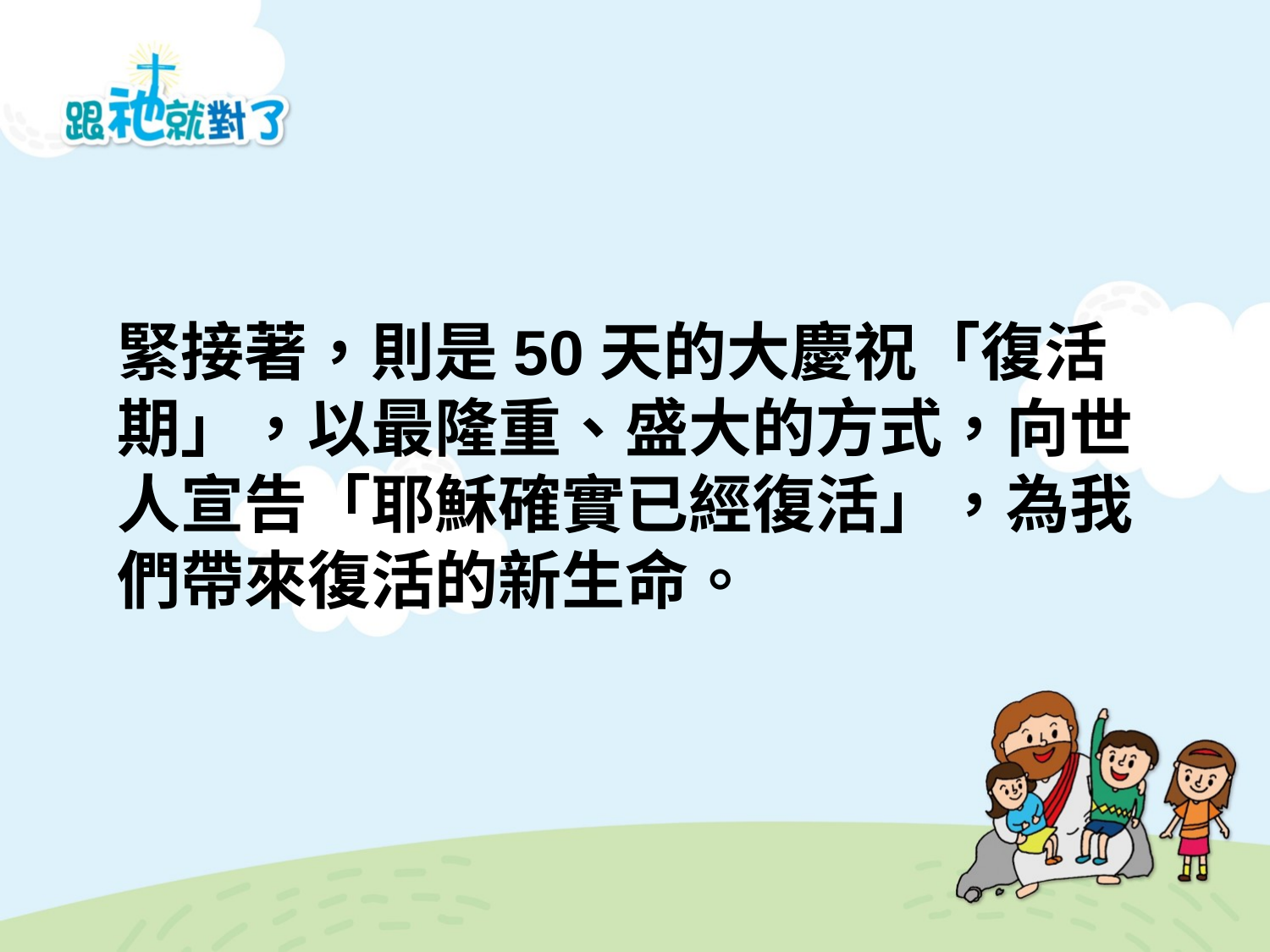

緊接著，則是50天的大慶祝「復活期」，以最隆重、盛大的方式，向世人宣告「耶穌確實已經復活」，為我們帶來復活的新生命。